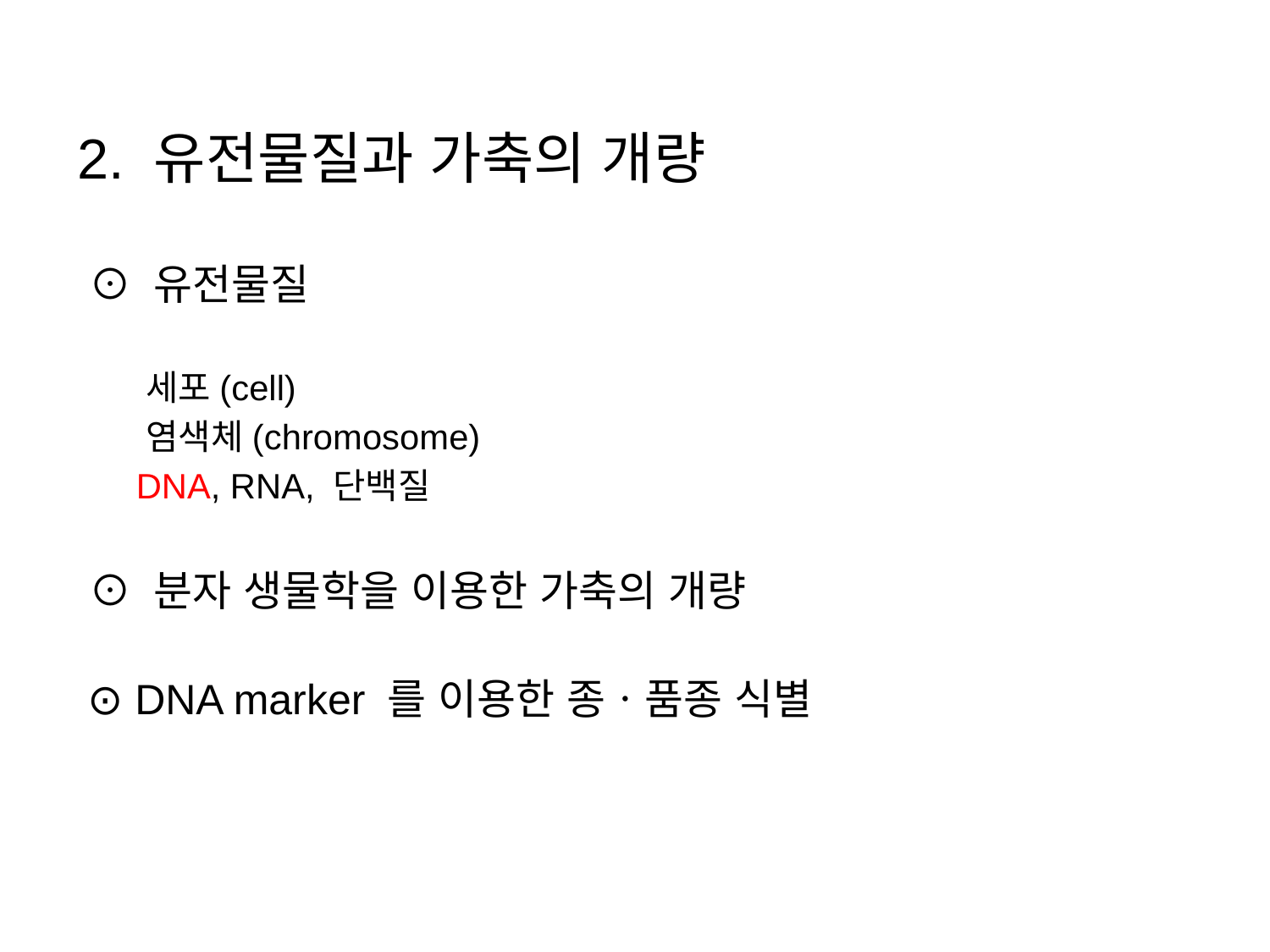

2. 유전물질과 가축의 개량

 ⊙ 유전물질

      세포(cell)
      염색체(chromosome)
      DNA, RNA, 단백질

 ⊙ 분자 생물학을 이용한 가축의 개량

 ⊙ DNA marker 를 이용한 종ㆍ품종 식별